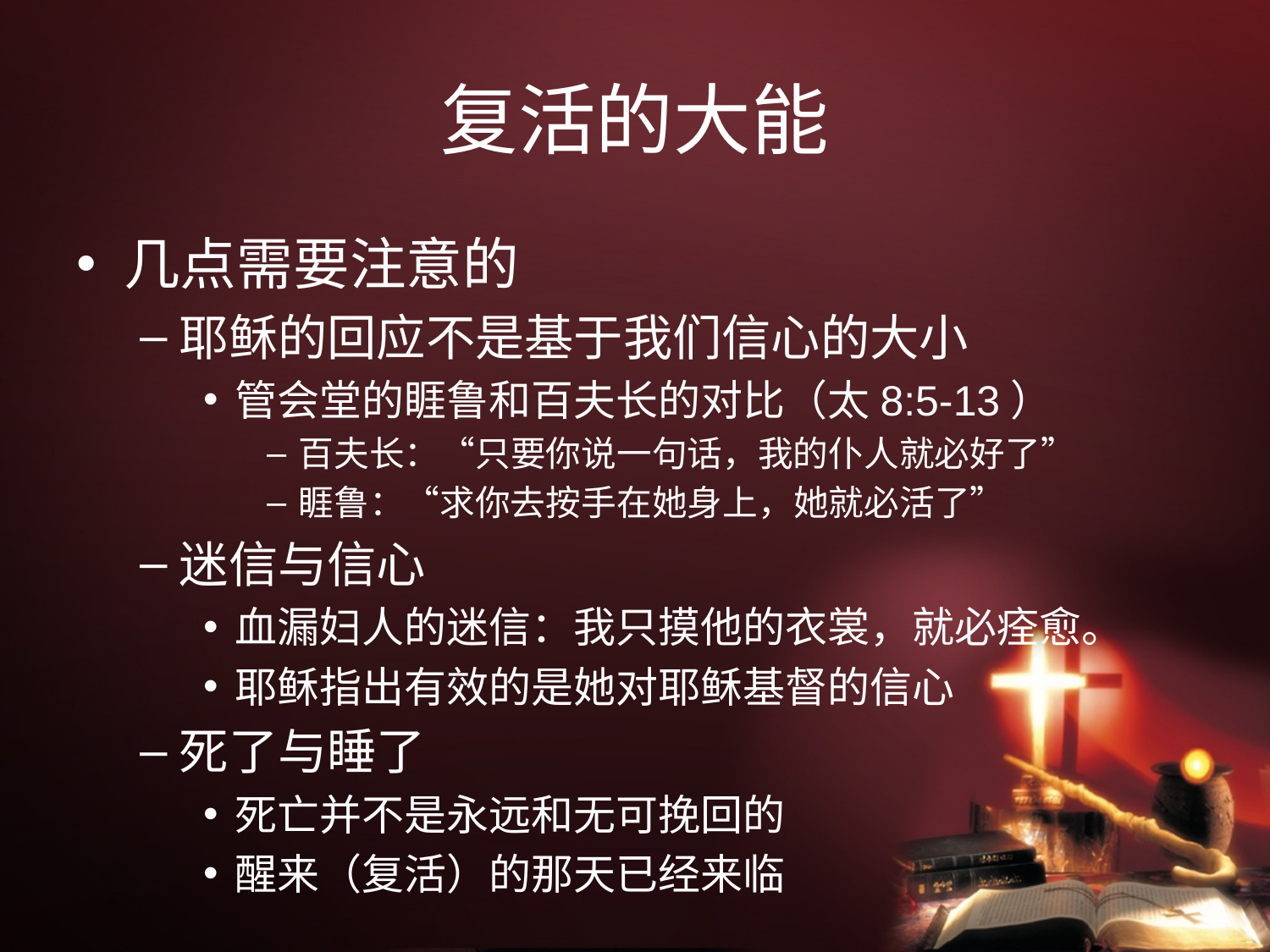

# 复活的大能
几点需要注意的
耶稣的回应不是基于我们信心的大小
管会堂的睚鲁和百夫长的对比（太8:5-13）
百夫长：“只要你说一句话，我的仆人就必好了”
睚鲁：“求你去按手在她身上，她就必活了”
迷信与信心
血漏妇人的迷信：我只摸他的衣裳，就必痊愈。
耶稣指出有效的是她对耶稣基督的信心
死了与睡了
死亡并不是永远和无可挽回的
醒来（复活）的那天已经来临